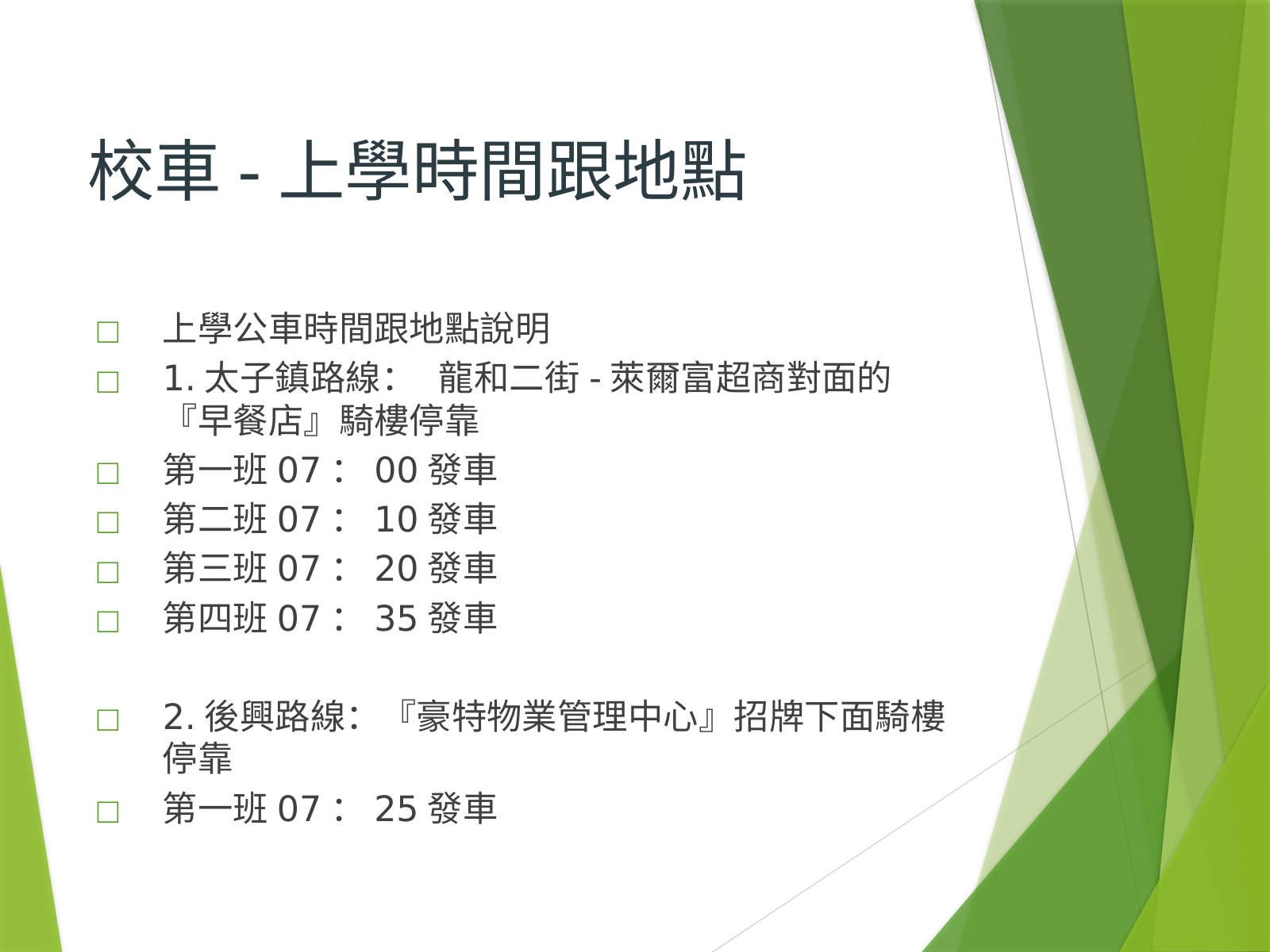

# 校車-上學時間跟地點
上學公車時間跟地點說明
1.太子鎮路線：  龍和二街-萊爾富超商對面的『早餐店』騎樓停靠
第一班07：00發車
第二班07：10發車
第三班07：20發車
第四班07：35發車

2.後興路線：『豪特物業管理中心』招牌下面騎樓停靠
第一班07：25發車